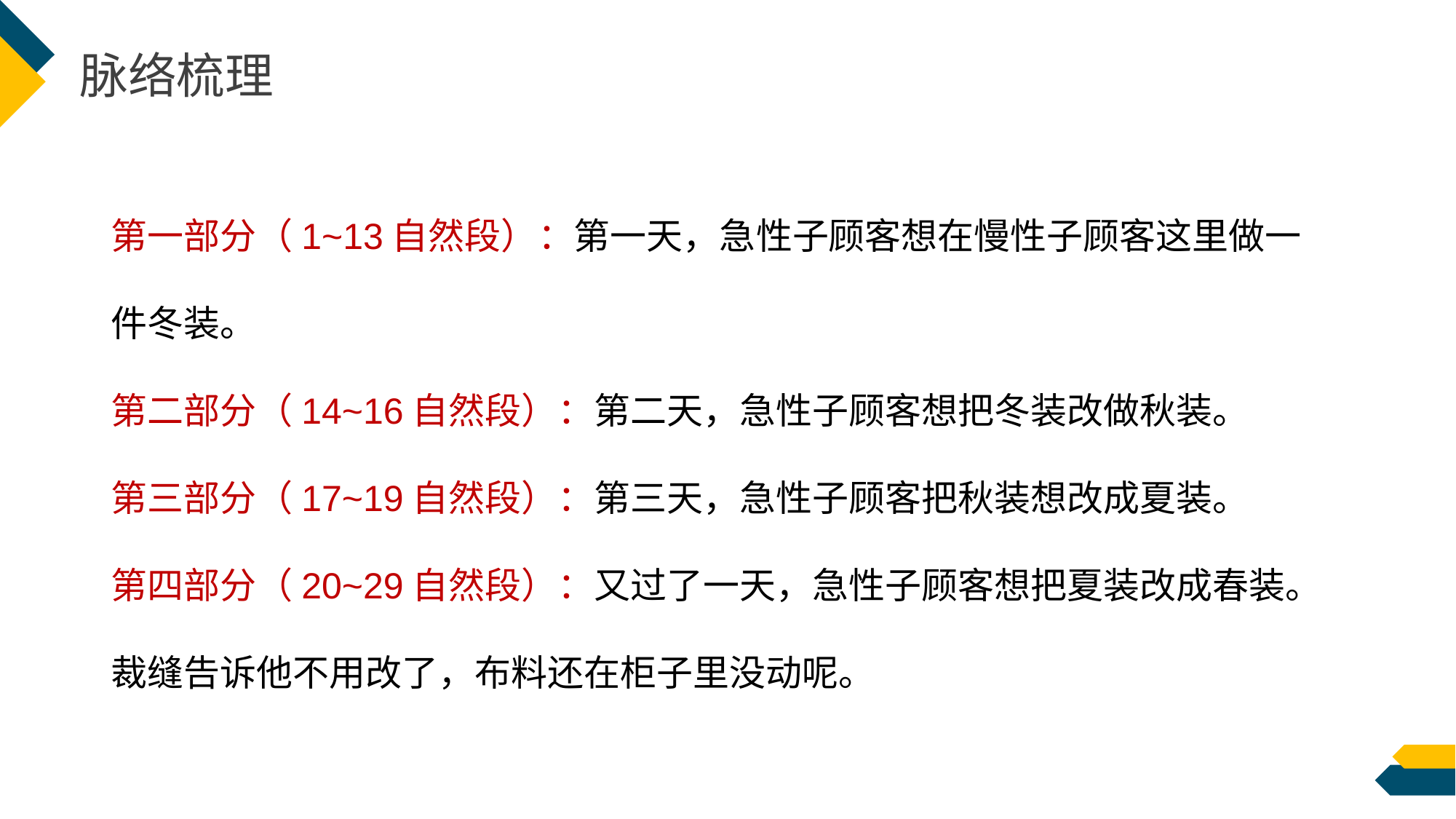

脉络梳理
第一部分（1~13自然段）：第一天，急性子顾客想在慢性子顾客这里做一件冬装。
第二部分（14~16自然段）：第二天，急性子顾客想把冬装改做秋装。
第三部分（17~19自然段）：第三天，急性子顾客把秋装想改成夏装。
第四部分（20~29自然段）：又过了一天，急性子顾客想把夏装改成春装。裁缝告诉他不用改了，布料还在柜子里没动呢。